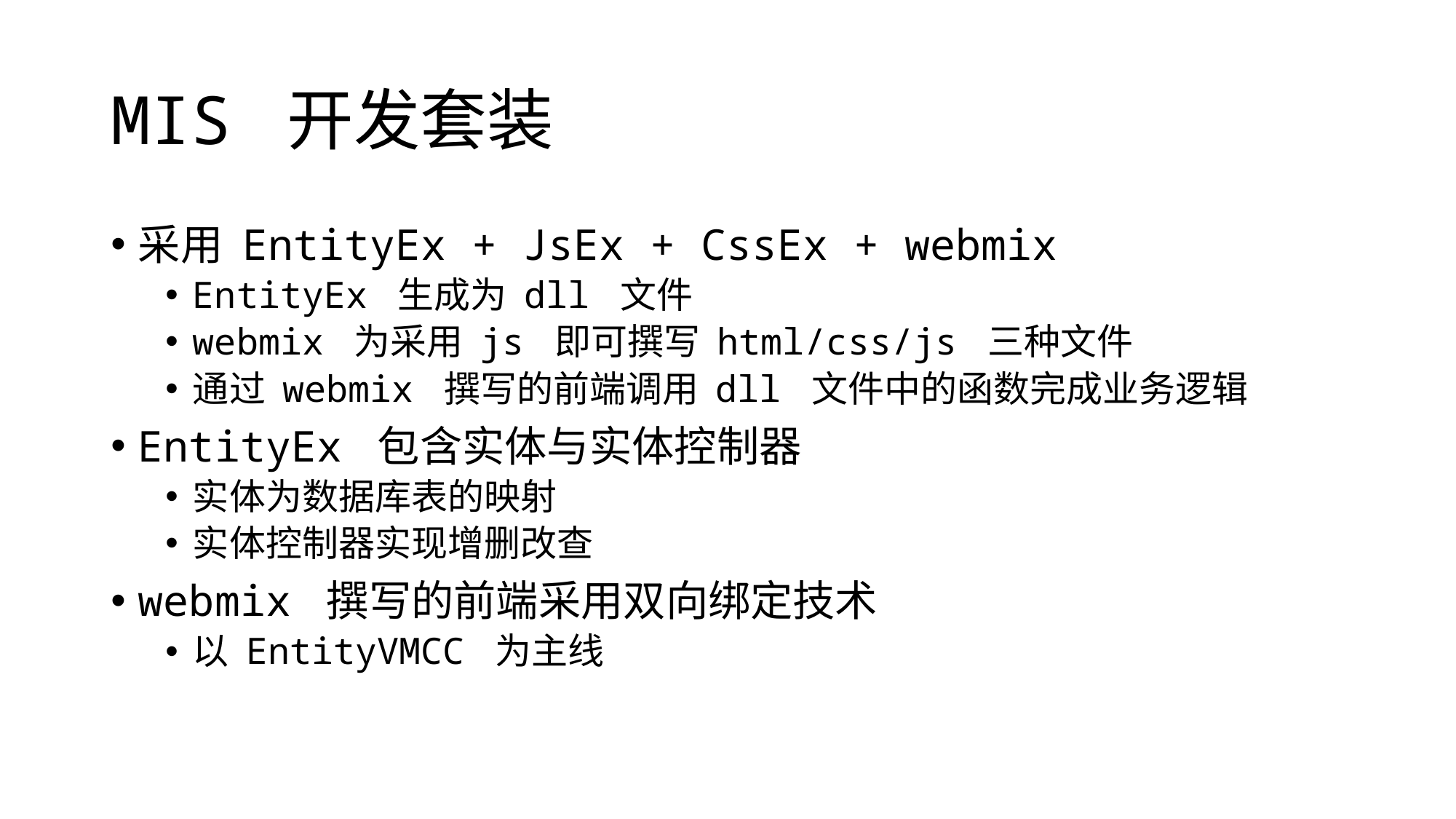

# MIS 开发套装
采用 EntityEx + JsEx + CssEx + webmix
EntityEx 生成为 dll 文件
webmix 为采用 js 即可撰写 html/css/js 三种文件
通过 webmix 撰写的前端调用 dll 文件中的函数完成业务逻辑
EntityEx 包含实体与实体控制器
实体为数据库表的映射
实体控制器实现增删改查
webmix 撰写的前端采用双向绑定技术
以 EntityVMCC 为主线